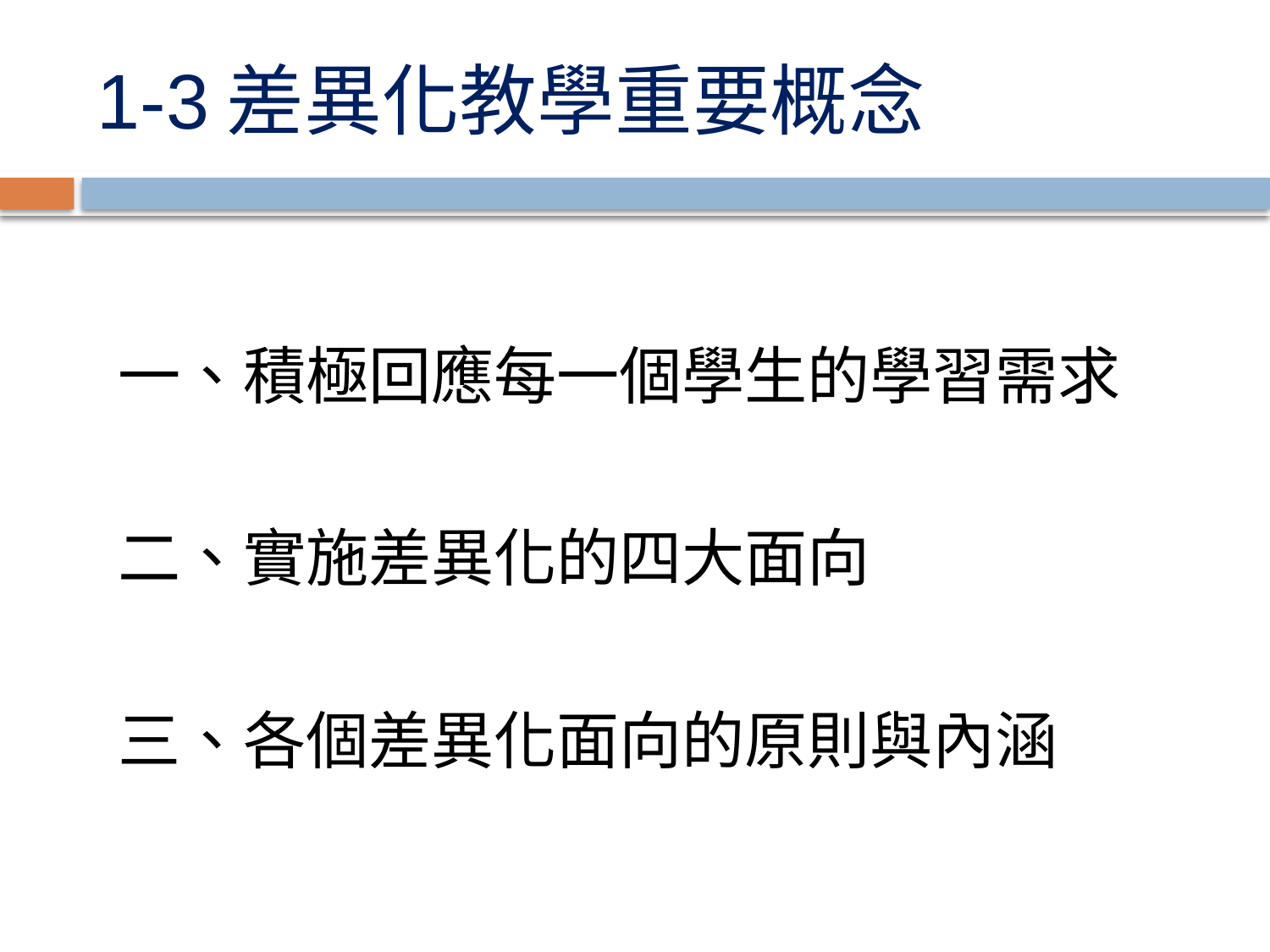

# 1-3差異化教學重要概念
一、積極回應每一個學生的學習需求

二、實施差異化的四大面向

三、各個差異化面向的原則與內涵